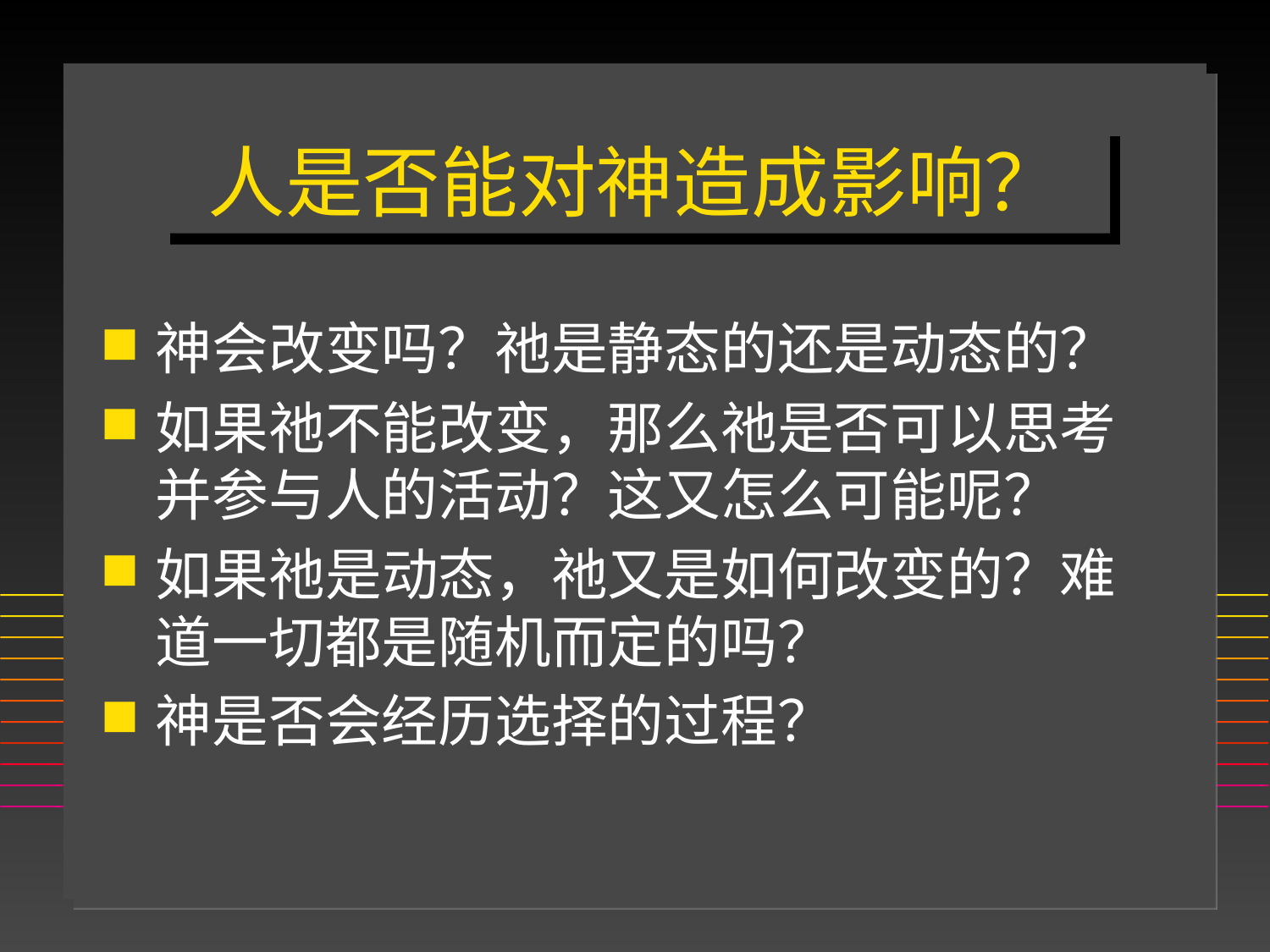

# 人是否能对神造成影响？
神会改变吗？祂是静态的还是动态的？
如果祂不能改变，那么祂是否可以思考并参与人的活动？这又怎么可能呢？
如果祂是动态，祂又是如何改变的？难道一切都是随机而定的吗？
神是否会经历选择的过程？